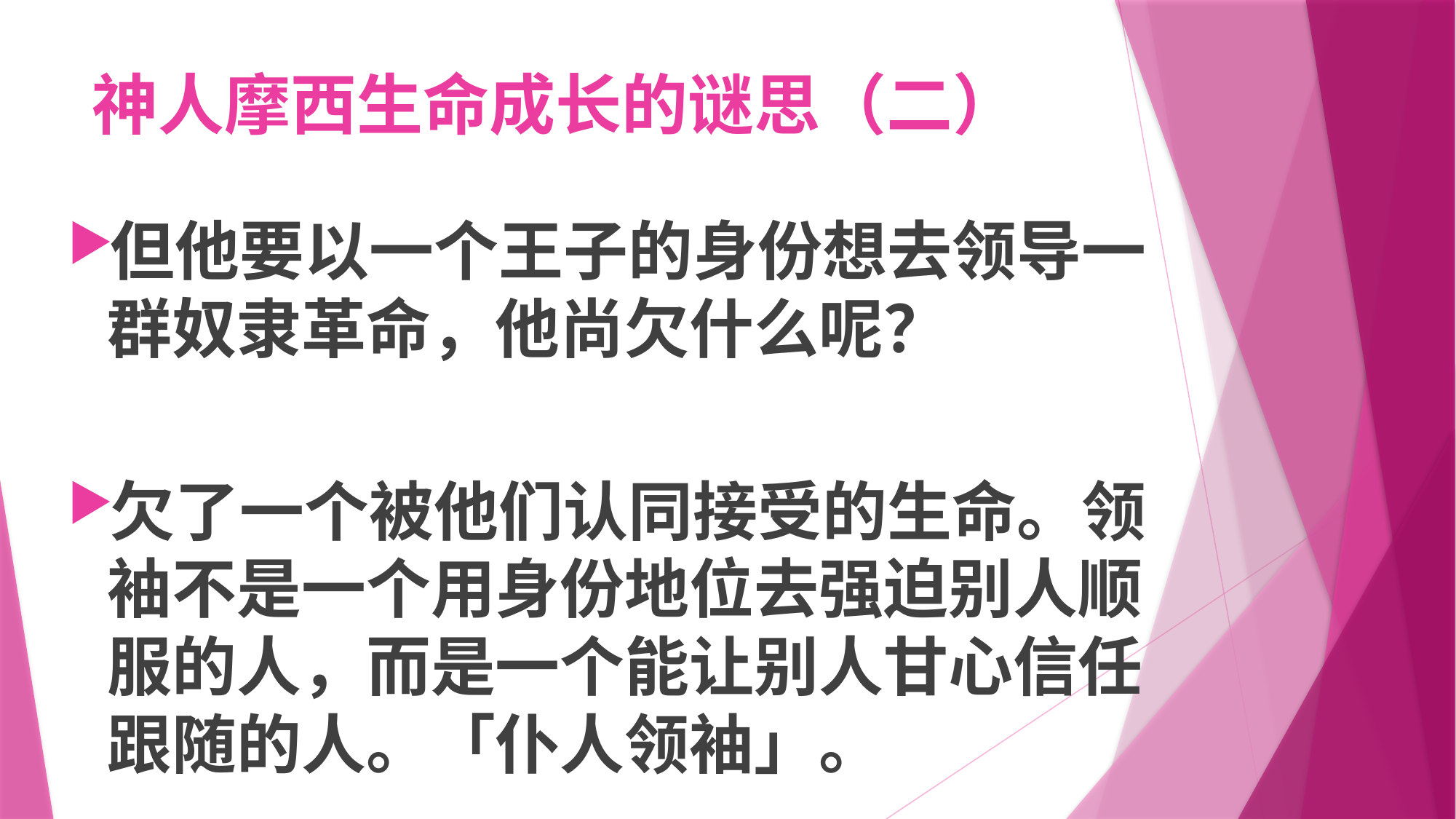

# 神人摩西生命成长的谜思（二）
但他要以一个王子的身份想去领导一群奴隶革命，他尚欠什么呢？

欠了一个被他们认同接受的生命。领袖不是一个用身份地位去强迫别人顺服的人，而是一个能让别人甘心信任跟随的人。「仆人领袖」。